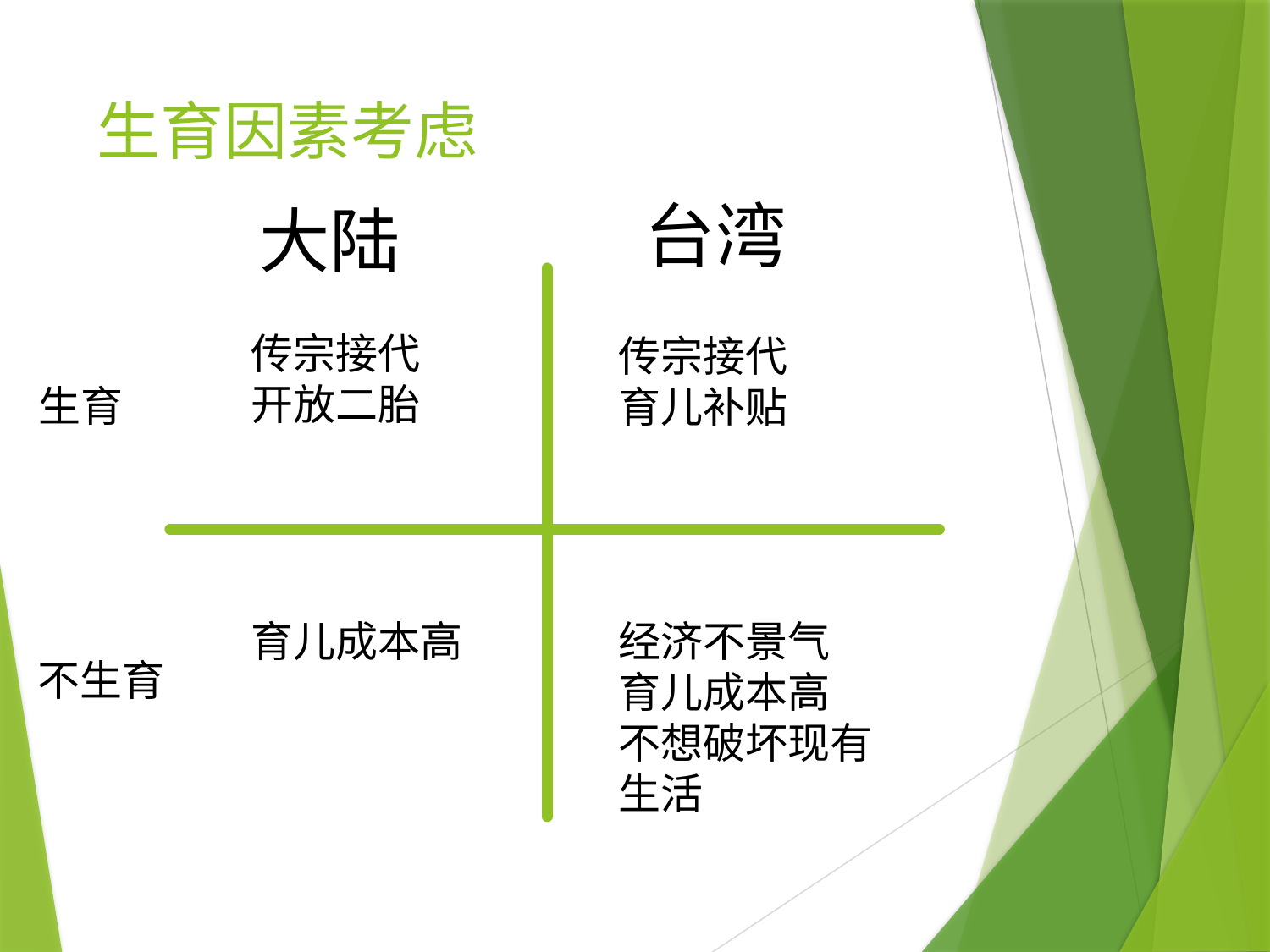

# 生育因素考虑
台湾
大陆
传宗接代
开放二胎

传宗接代
育儿补贴

生育
育儿成本高

经济不景气
育儿成本高
不想破坏现有生活

不生育